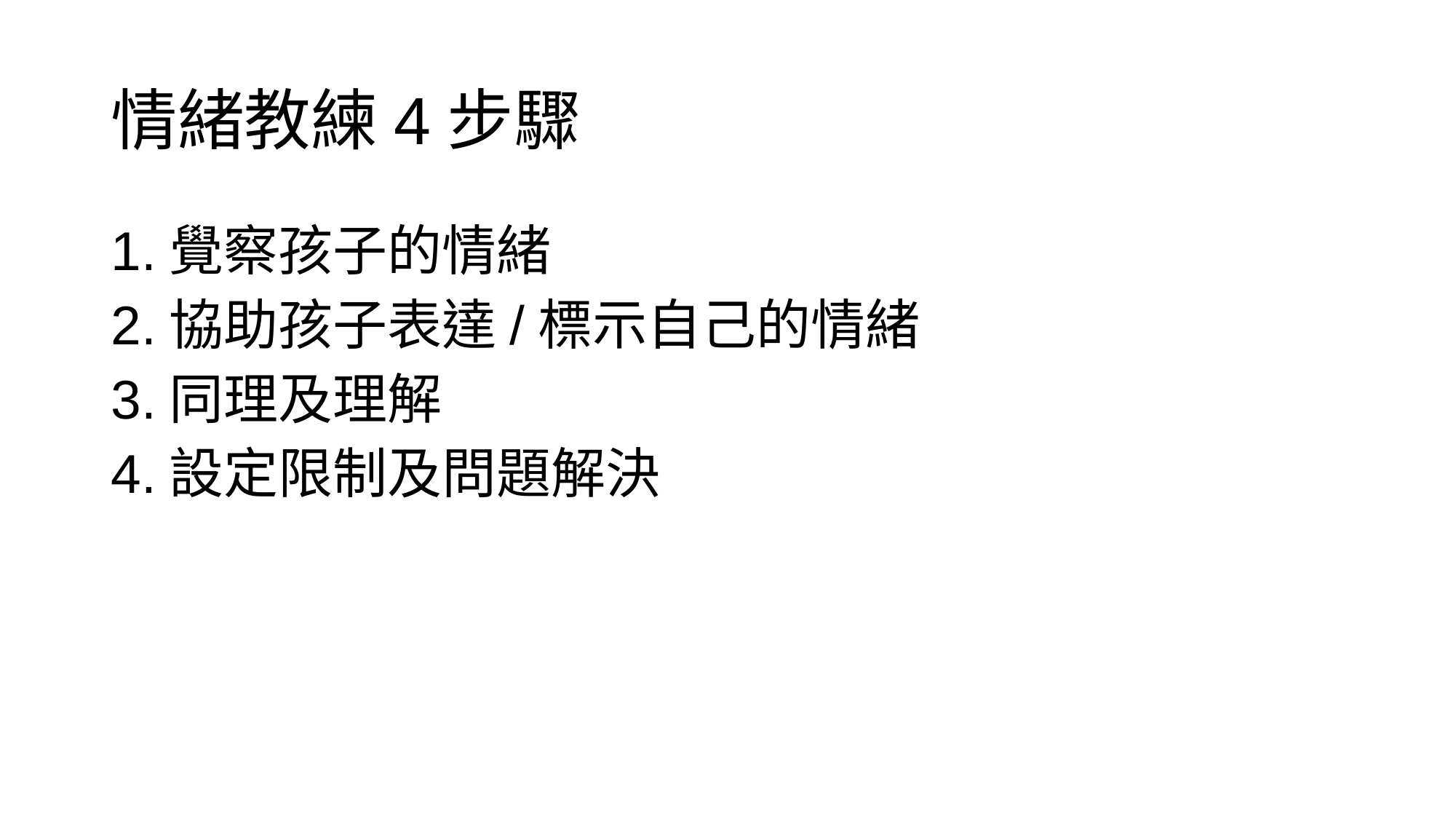

# 情緒教練4步驟
1.覺察孩子的情緒
2.協助孩子表達/標示自己的情緒
3.同理及理解
4.設定限制及問題解決